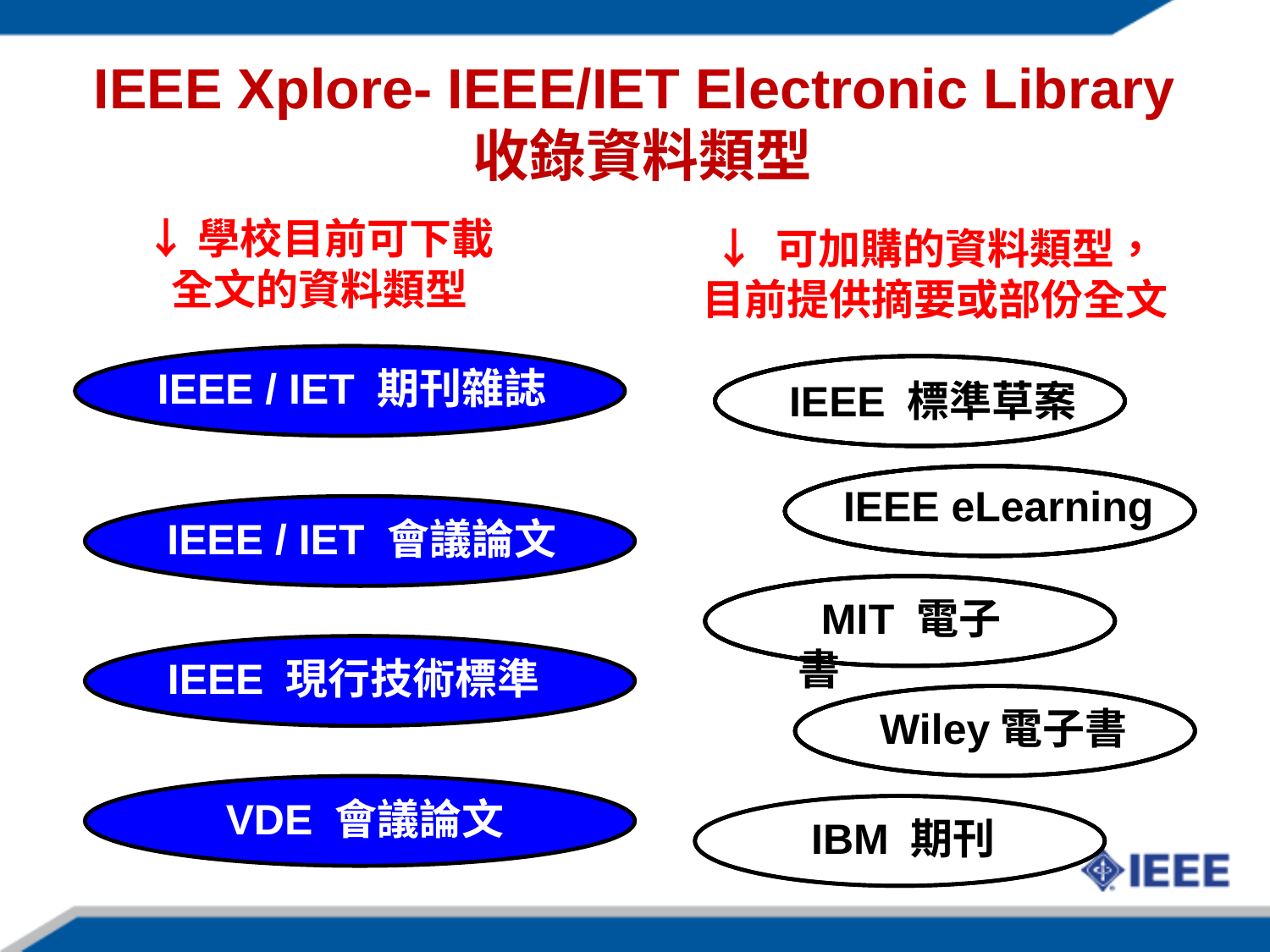

IEEE Xplore- IEEE/IET Electronic Library
收錄資料類型
↓學校目前可下載全文的資料類型
↓ 可加購的資料類型，目前提供摘要或部份全文

IEEE / IET 期刊雜誌

IEEE 標準草案

  IEEE eLearning

IEEE / IET 會議論文

  MIT 電子書

IEEE 現行技術標準

Wiley電子書

VDE 會議論文

  IBM 期刊